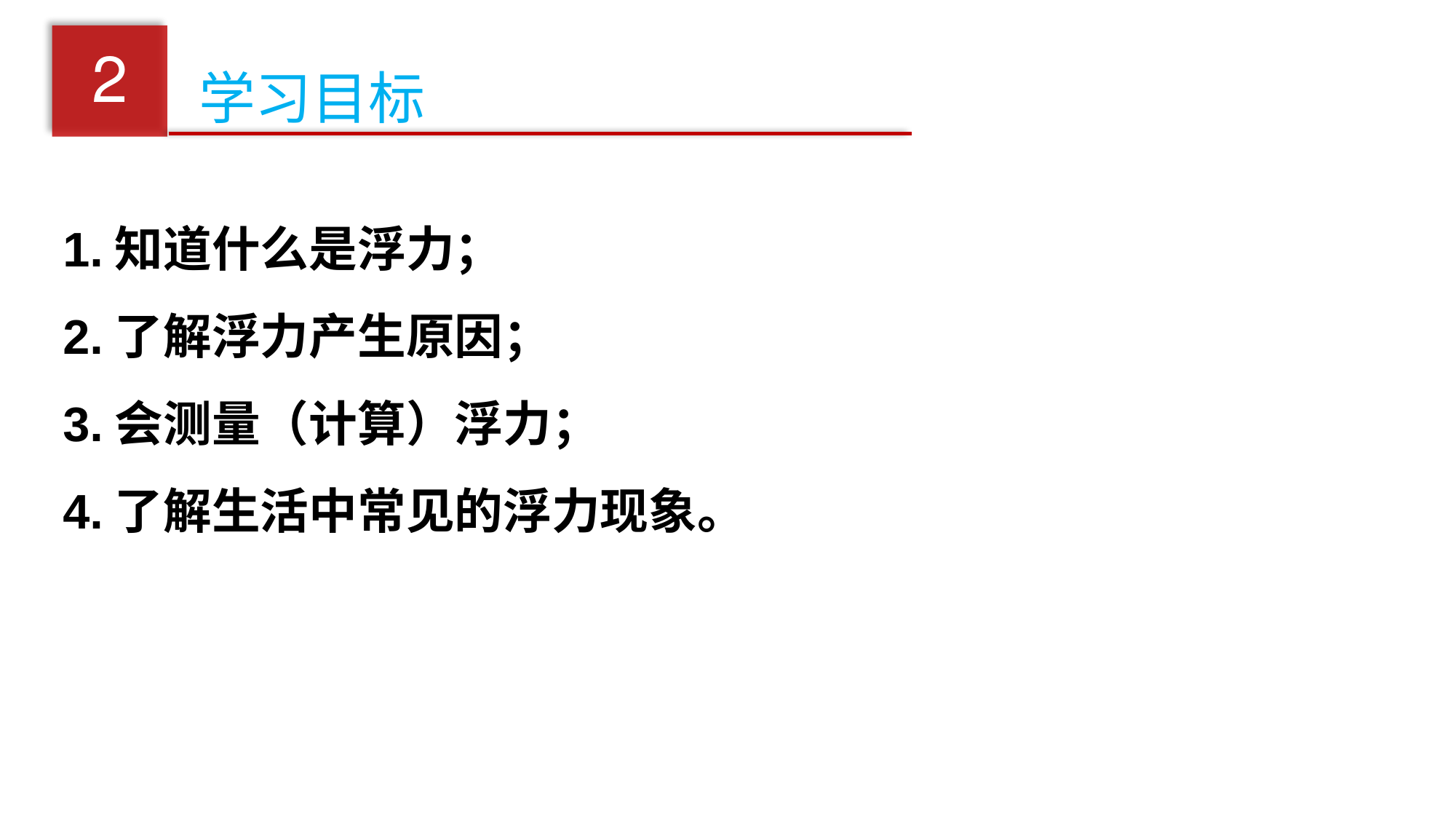

2
学习目标
1.知道什么是浮力；
2.了解浮力产生原因；
3.会测量（计算）浮力；
4.了解生活中常见的浮力现象。